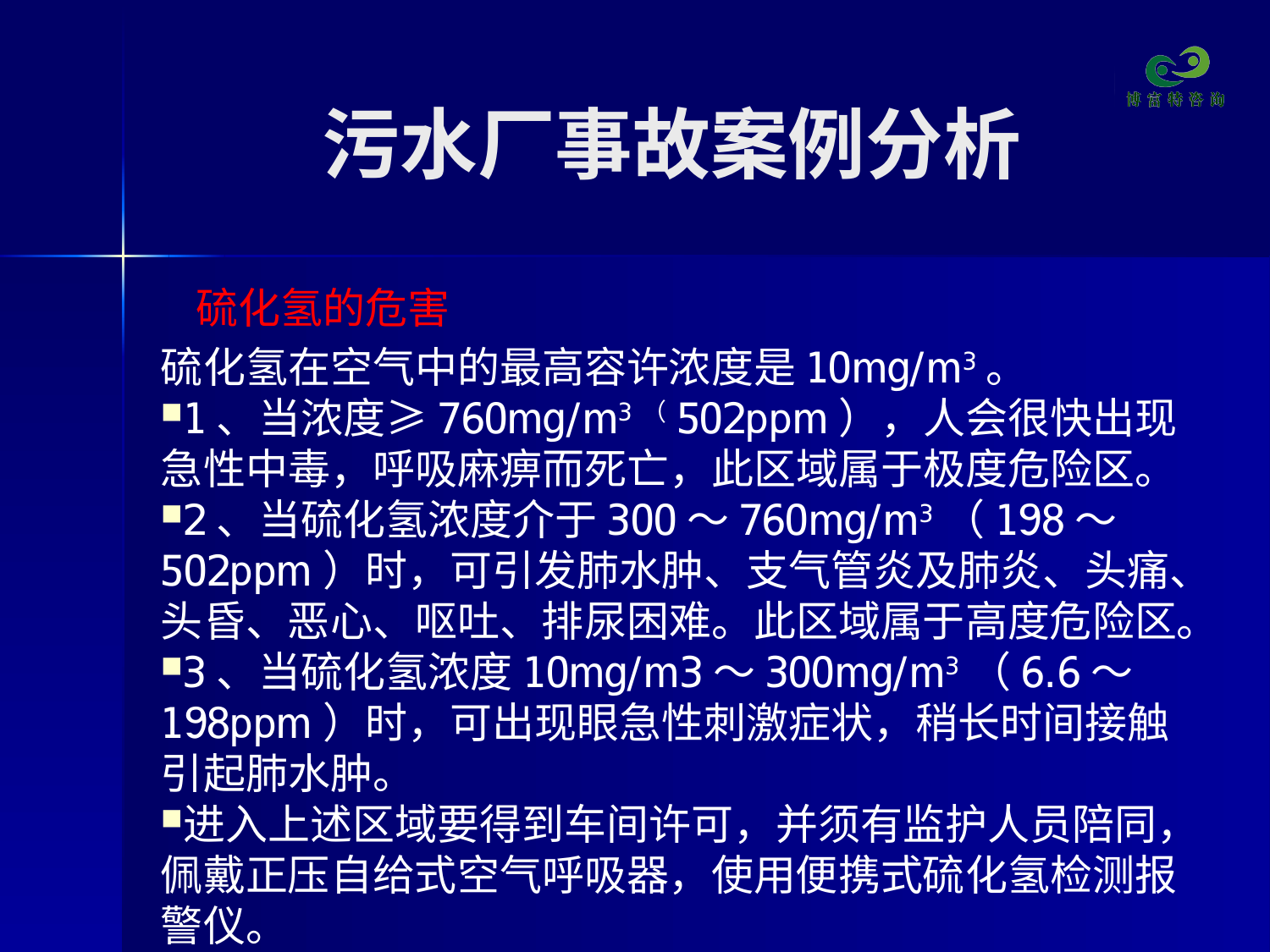

# 污水厂事故案例分析
　硫化氢的危害
硫化氢在空气中的最高容许浓度是10mg/m3。
1、当浓度≥760mg/m3（502ppm），人会很快出现急性中毒，呼吸麻痹而死亡，此区域属于极度危险区。
2、当硫化氢浓度介于300～760mg/m3（198～502ppm）时，可引发肺水肿、支气管炎及肺炎、头痛、头昏、恶心、呕吐、排尿困难。此区域属于高度危险区。
3、当硫化氢浓度10mg/m3～300mg/m3（6.6～198ppm）时，可出现眼急性刺激症状，稍长时间接触引起肺水肿。
进入上述区域要得到车间许可，并须有监护人员陪同，佩戴正压自给式空气呼吸器，使用便携式硫化氢检测报警仪。